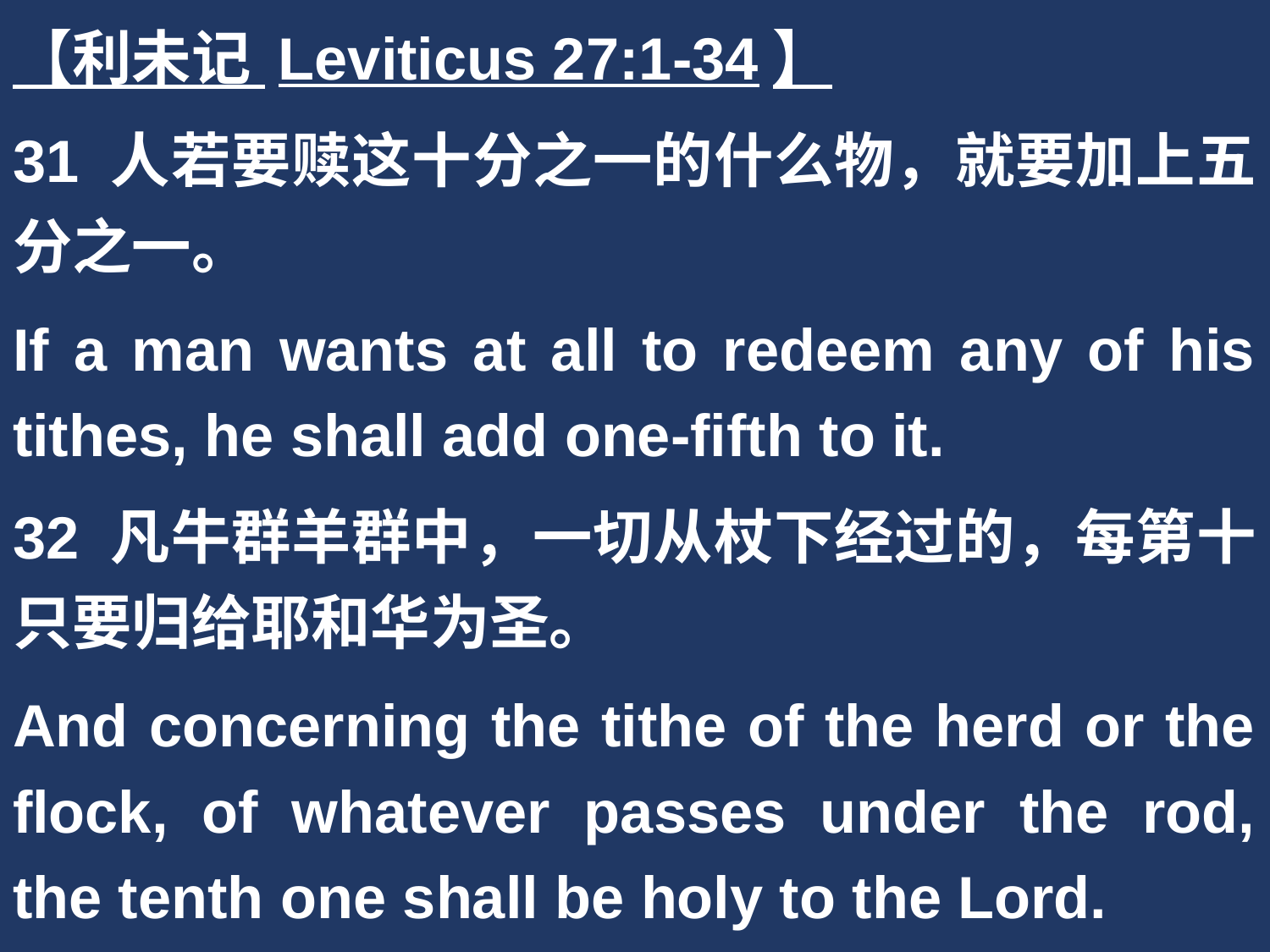

【利未记 Leviticus 27:1-34】
31 人若要赎这十分之一的什么物，就要加上五分之一。
If a man wants at all to redeem any of his tithes, he shall add one-fifth to it.
32 凡牛群羊群中，一切从杖下经过的，每第十只要归给耶和华为圣。
And concerning the tithe of the herd or the flock, of whatever passes under the rod, the tenth one shall be holy to the Lord.